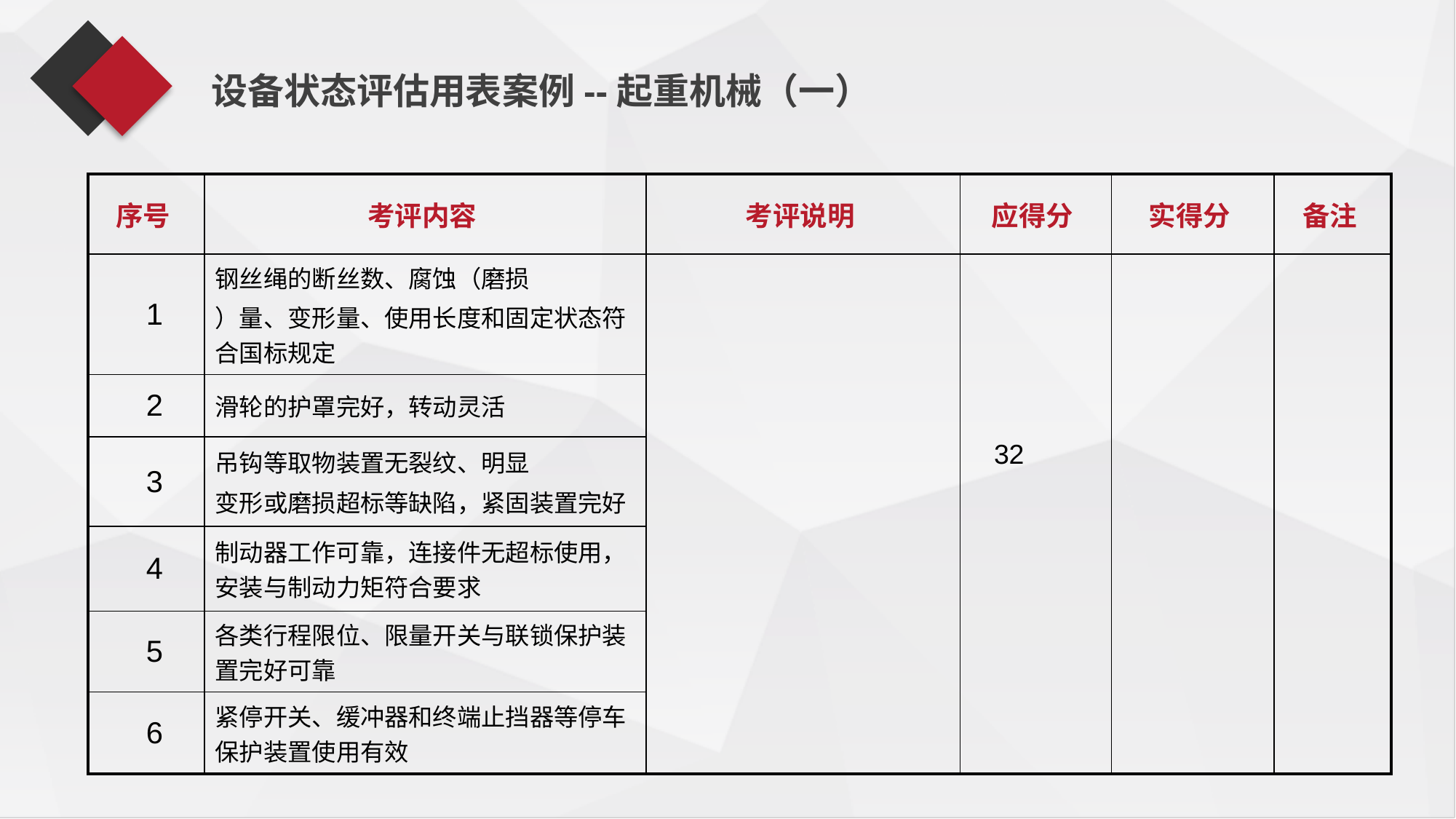

设备状态评估用表案例--起重机械（一）
| 序号 | 考评内容 | 考评说明 | 应得分 | 实得分 | 备注 |
| --- | --- | --- | --- | --- | --- |
| 1 | 钢丝绳的断丝数、腐蚀（磨损 ）量、变形量、使用长度和固定状态符合国标规定 |  | 32 |  |  |
| 2 | 滑轮的护罩完好，转动灵活 |  |  |  |  |
| 3 | 吊钩等取物装置无裂纹、明显 变形或磨损超标等缺陷，紧固装置完好 |  |  |  |  |
| 4 | 制动器工作可靠，连接件无超标使用，安装与制动力矩符合要求 |  |  |  |  |
| 5 | 各类行程限位、限量开关与联锁保护装置完好可靠 |  |  |  |  |
| 6 | 紧停开关、缓冲器和终端止挡器等停车保护装置使用有效 |  |  |  |  |